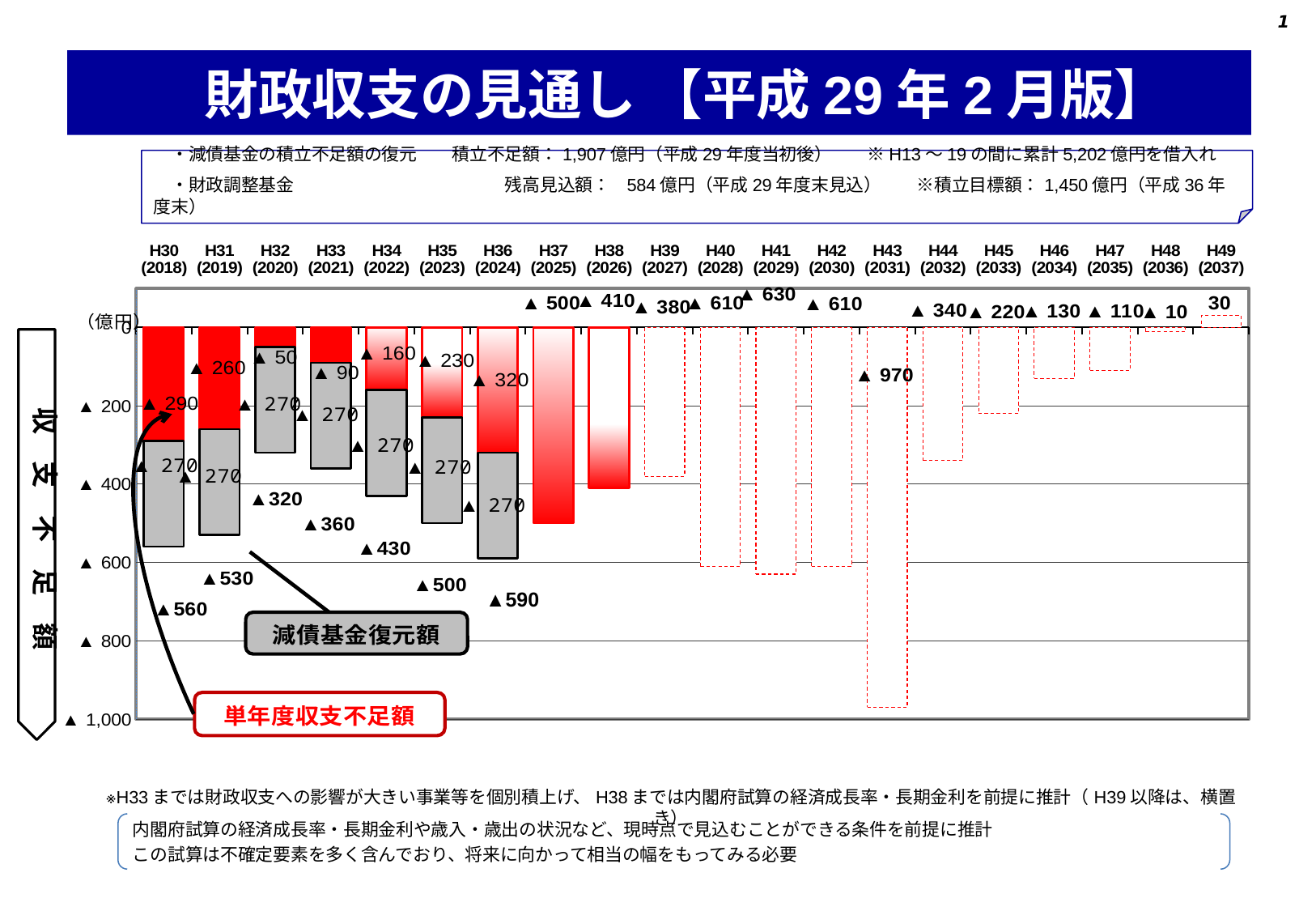

1
# 財政収支の見通し 【平成29年2月版】
　・減債基金の積立不足額の復元　　積立不足額：1,907億円（平成29年度当初後）　　※H13～19の間に累計5,202億円を借入れ
　・財政調整基金　　　　　　　　　　　　残高見込額：   584億円（平成29年度末見込）　　※積立目標額：1,450億円（平成36年度末）

### Chart

| Category |  |  |  |
|---|---|---|---|
| H30
(2018) | -290.0 | -270.0 | None |
| H31
(2019) | -260.0 | -270.0 | None |
| H32
(2020) | -50.0 | -270.0 | None |
| H33
(2021) | -90.0 | -270.0 | None |
| H34
(2022) | -160.0 | -270.0 | None |
| H35
(2023) | -230.0 | -270.0 | None |
| H36
(2024) | -320.0 | -270.0 | None |
| H37
(2025) | -500.0 | None | None |
| H38
(2026) | -410.0 | None | None |
| H39
(2027) | -380.0 | None | None |
| H40
(2028) | -610.0 | None | None |
| H41
(2029) | -630.0 | None | None |
| H42
(2030) | -610.0 | None | None |
| H43
(2031) | -970.0 | None | None |
| H44
(2032) | -340.0 | None | None |
| H45
(2033) | -220.0 | None | None |
| H46
(2034) | -130.0 | None | None |
| H47
(2035) | -110.0 | None | None |
| H48
(2036) | -10.0 | None | None |
| H49
(2037) | 30.0 | None | None |
収　支　不　足　額

▲590
※H33までは財政収支への影響が大きい事業等を個別積上げ、H38までは内閣府試算の経済成長率・長期金利を前提に推計（H39以降は、横置き）
内閣府試算の経済成長率・長期金利や歳入・歳出の状況など、現時点で見込むことができる条件を前提に推計
この試算は不確定要素を多く含んでおり、将来に向かって相当の幅をもってみる必要